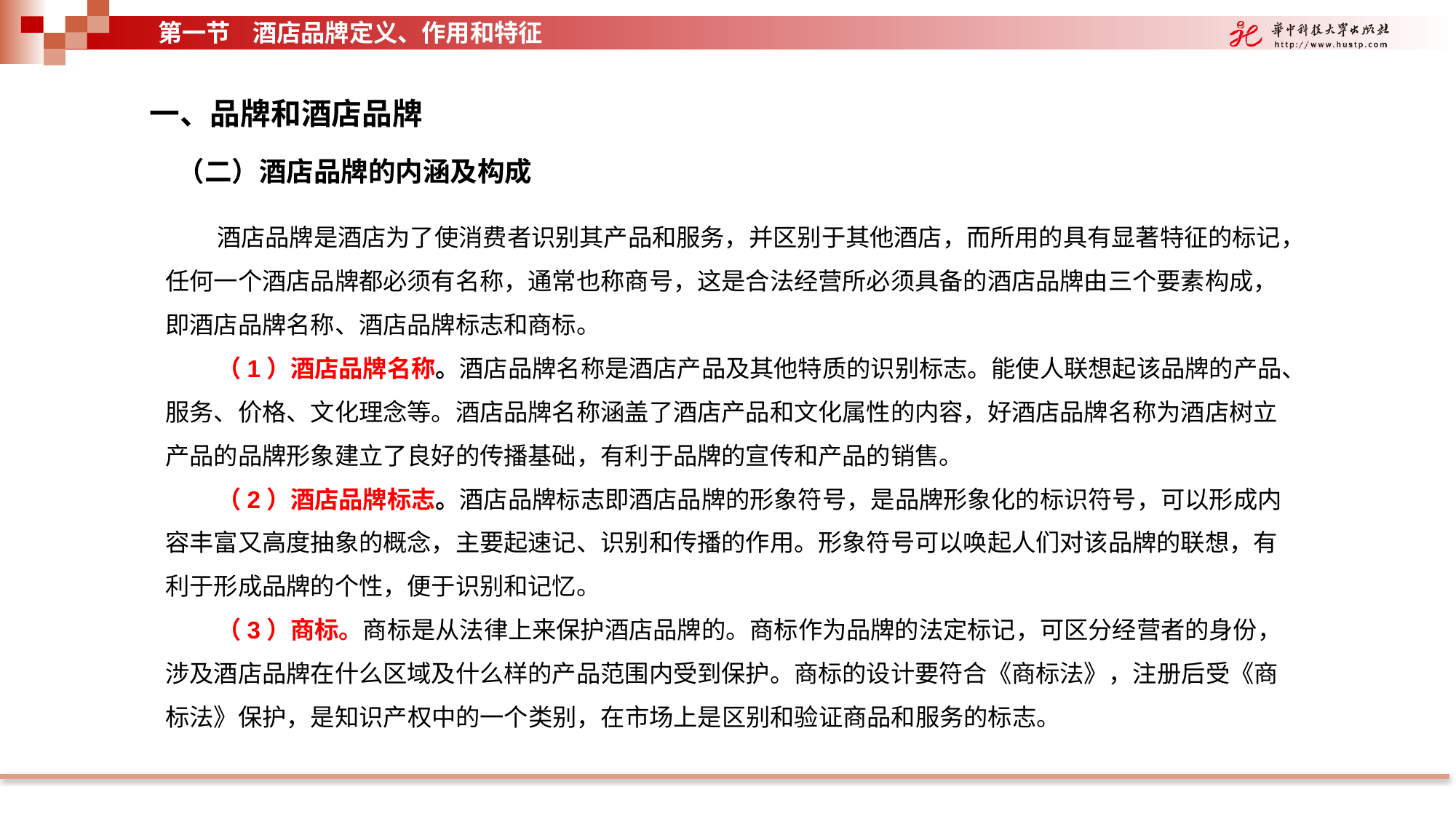

第一节    酒店品牌定义、作用和特征
一、品牌和酒店品牌
（二）酒店品牌的内涵及构成
酒店品牌是酒店为了使消费者识别其产品和服务，并区别于其他酒店，而所用的具有显著特征的标记，任何一个酒店品牌都必须有名称，通常也称商号，这是合法经营所必须具备的酒店品牌由三个要素构成，即酒店品牌名称、酒店品牌标志和商标。
（1）酒店品牌名称。酒店品牌名称是酒店产品及其他特质的识别标志。能使人联想起该品牌的产品、服务、价格、文化理念等。酒店品牌名称涵盖了酒店产品和文化属性的内容，好酒店品牌名称为酒店树立产品的品牌形象建立了良好的传播基础，有利于品牌的宣传和产品的销售。
（2）酒店品牌标志。酒店品牌标志即酒店品牌的形象符号，是品牌形象化的标识符号，可以形成内容丰富又高度抽象的概念，主要起速记、识别和传播的作用。形象符号可以唤起人们对该品牌的联想，有利于形成品牌的个性，便于识别和记忆。
（3）商标。商标是从法律上来保护酒店品牌的。商标作为品牌的法定标记，可区分经营者的身份，涉及酒店品牌在什么区域及什么样的产品范围内受到保护。商标的设计要符合《商标法》，注册后受《商标法》保护，是知识产权中的一个类别，在市场上是区别和验证商品和服务的标志。